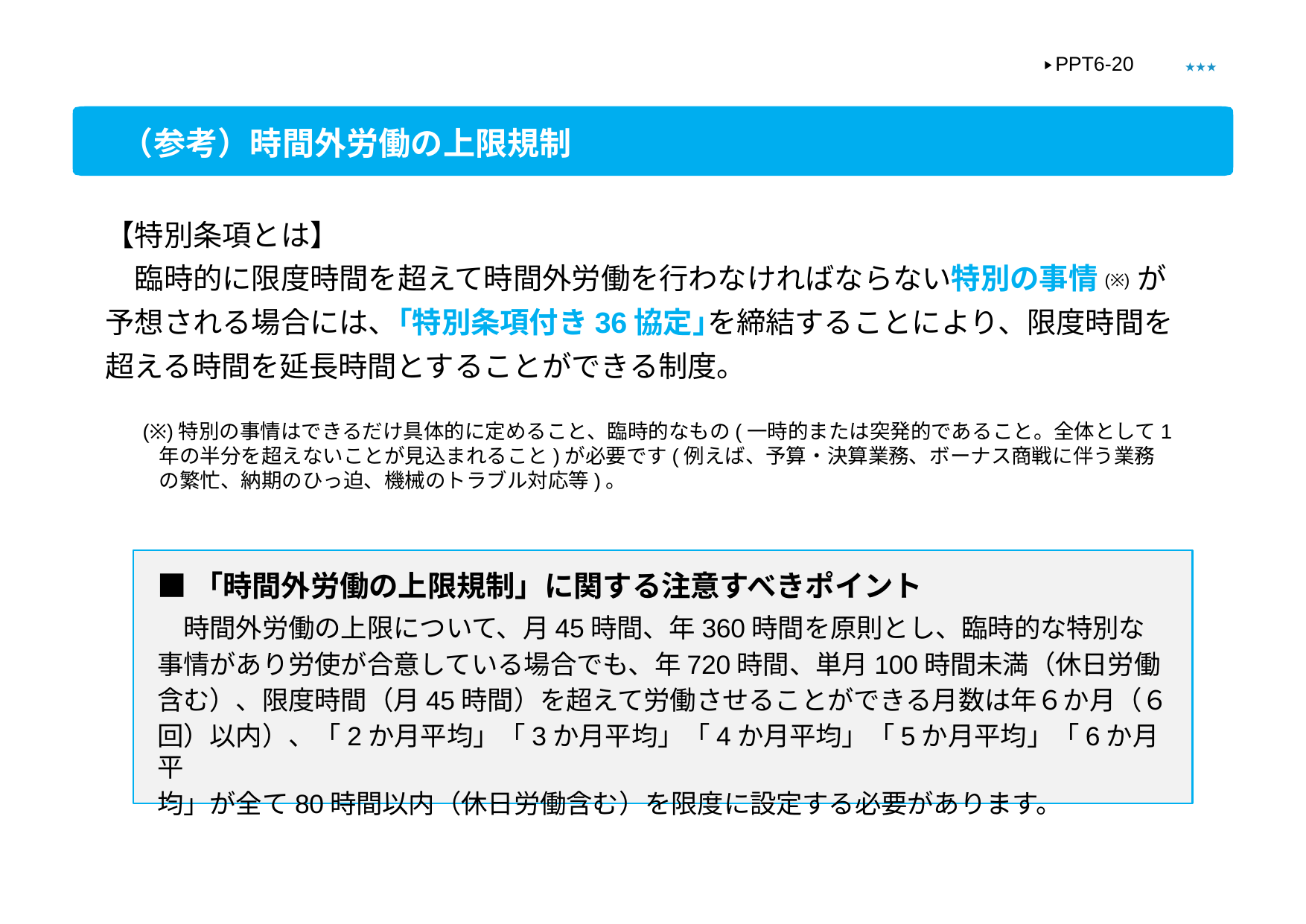

★★★
▶ PPT6-20

 （参考）時間外労働の上限規制
【特別条項とは】
　臨時的に限度時間を超えて時間外労働を行わなければならない特別の事情(※)が
予想される場合には、｢特別条項付き36協定｣を締結することにより、限度時間を
超える時間を延長時間とすることができる制度。

　　(※)特別の事情はできるだけ具体的に定めること、臨時的なもの(一時的または突発的であること。全体として1年の半分を超えないことが見込まれること)が必要です(例えば、予算・決算業務、ボーナス商戦に伴う業務の繁忙、納期のひっ迫、機械のトラブル対応等)。

■「時間外労働の上限規制」に関する注意すべきポイント
　時間外労働の上限について、月45時間、年360時間を原則とし、臨時的な特別な
事情があり労使が合意している場合でも、年720時間、単月100時間未満（休日労働
含む）、限度時間（月45時間）を超えて労働させることができる月数は年６か月（６
回）以内）、「2か月平均」「3か月平均」「4か月平均」「5か月平均」「6か月平
均」が全て80時間以内（休日労働含む）を限度に設定する必要があります。